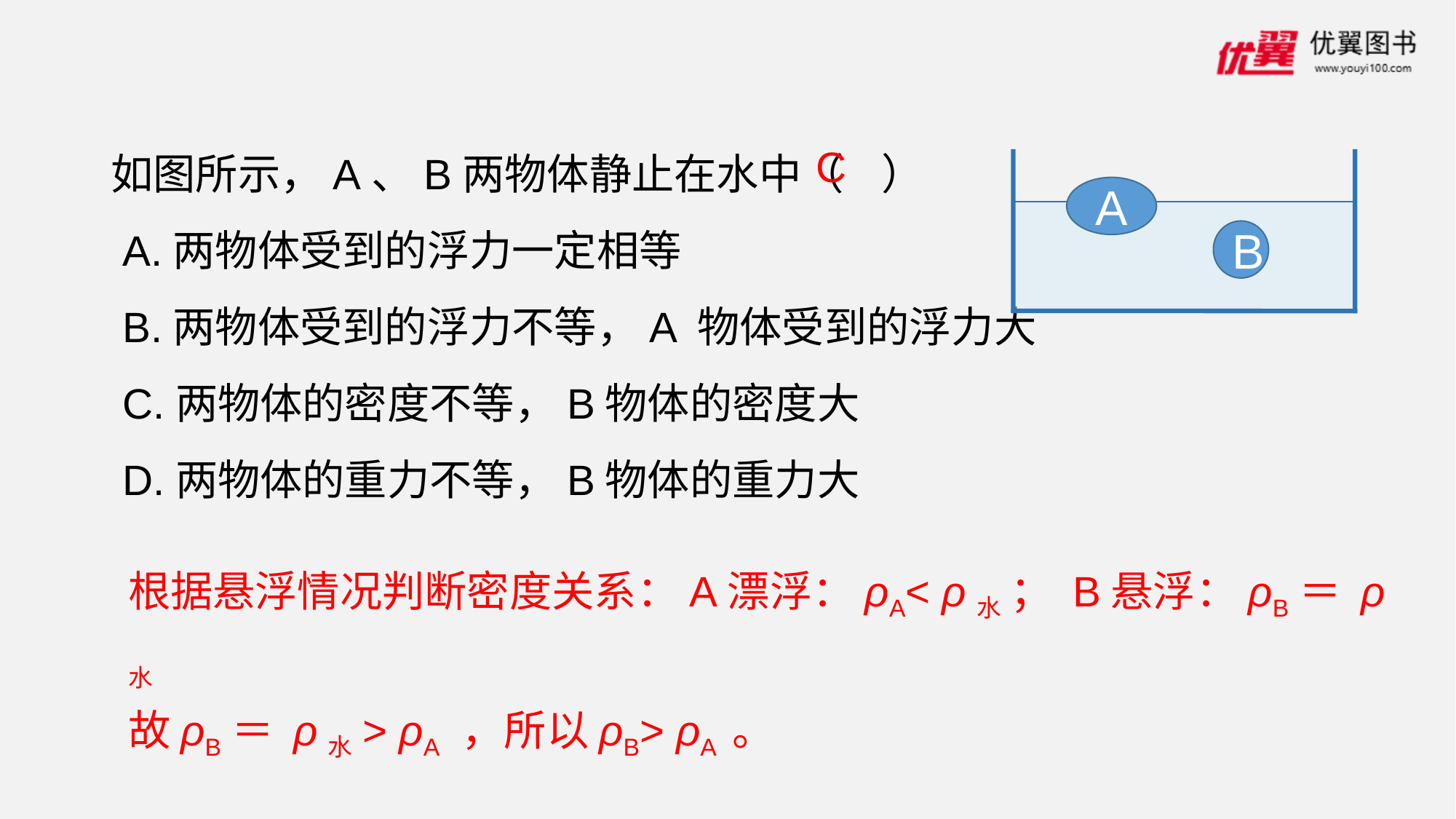

如图所示，A、B两物体静止在水中（    ）
 A.两物体受到的浮力一定相等
 B.两物体受到的浮力不等，A 物体受到的浮力大
 C.两物体的密度不等，B物体的密度大
 D.两物体的重力不等，B物体的重力大
C

A
B
根据悬浮情况判断密度关系：A漂浮：ρA< ρ水 ； B悬浮：ρB＝ ρ水
故ρB＝ ρ水> ρA ，所以ρB> ρA 。